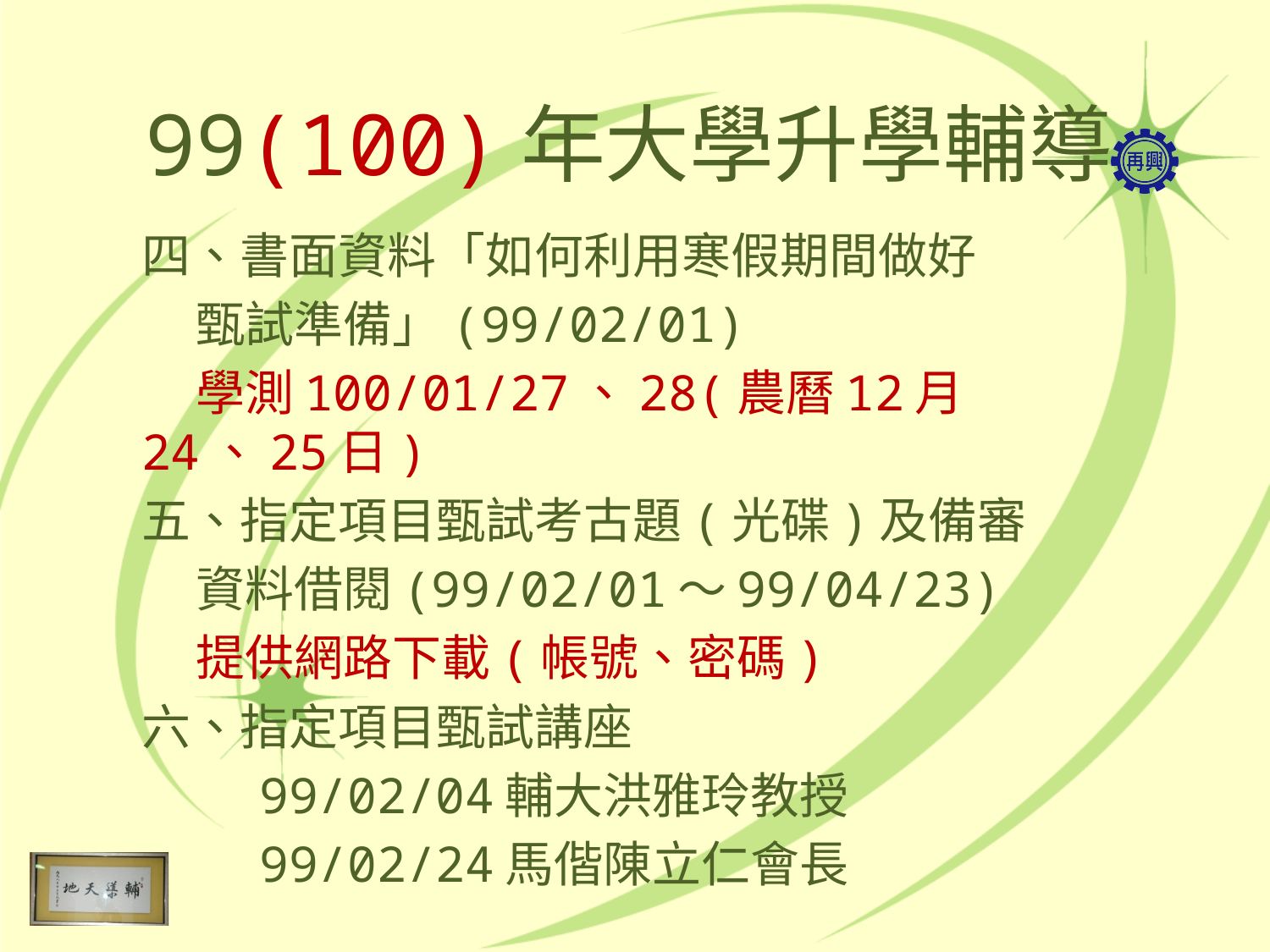

# 99(100)年大學升學輔導
四、書面資料「如何利用寒假期間做好
    甄試準備」(99/02/01)
    學測100/01/27、28(農曆12月24、25日)
五、指定項目甄試考古題(光碟)及備審
    資料借閱(99/02/01～99/04/23)
    提供網路下載(帳號、密碼)
六、指定項目甄試講座
    99/02/04輔大洪雅玲教授
    99/02/24馬偕陳立仁會長